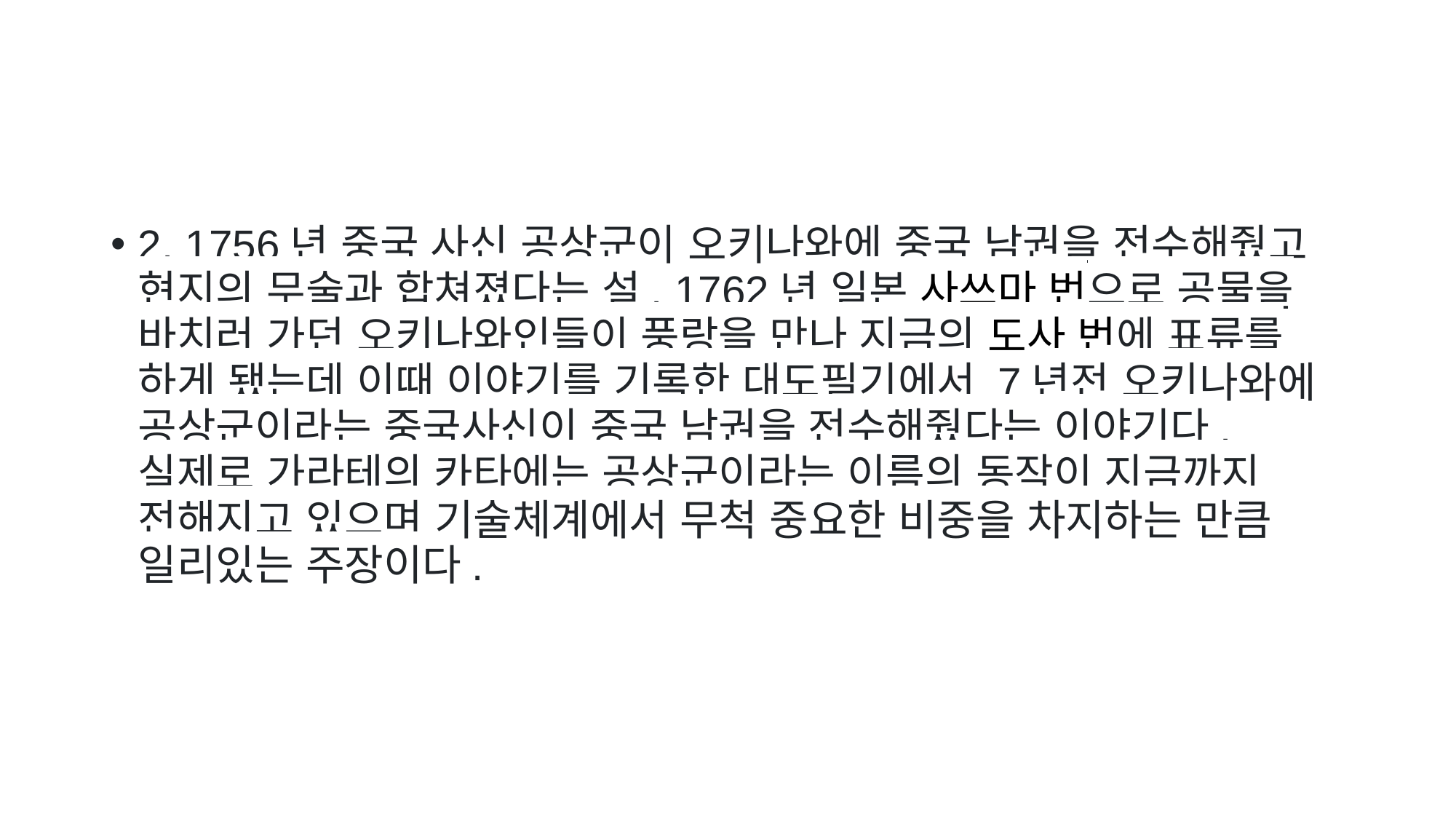

2. 1756년 중국 사신 공상군이 오키나와에 중국 남권을 전수해줬고 현지의 무술과 합쳐졌다는 설. 1762년 일본 사쓰마 번으로 공물을 바치러 가던 오키나와인들이 풍랑을 만나 지금의 도사 번에 표류를 하게 됐는데 이때 이야기를 기록한 대도필기에서 7년전 오키나와에 공상군이라는 중국사신이 중국 남권을 전수해줬다는 이야기다. 실제로 가라테의 카타에는 공상군이라는 이름의 동작이 지금까지 전해지고 있으며 기술체계에서 무척 중요한 비중을 차지하는 만큼 일리있는 주장이다.